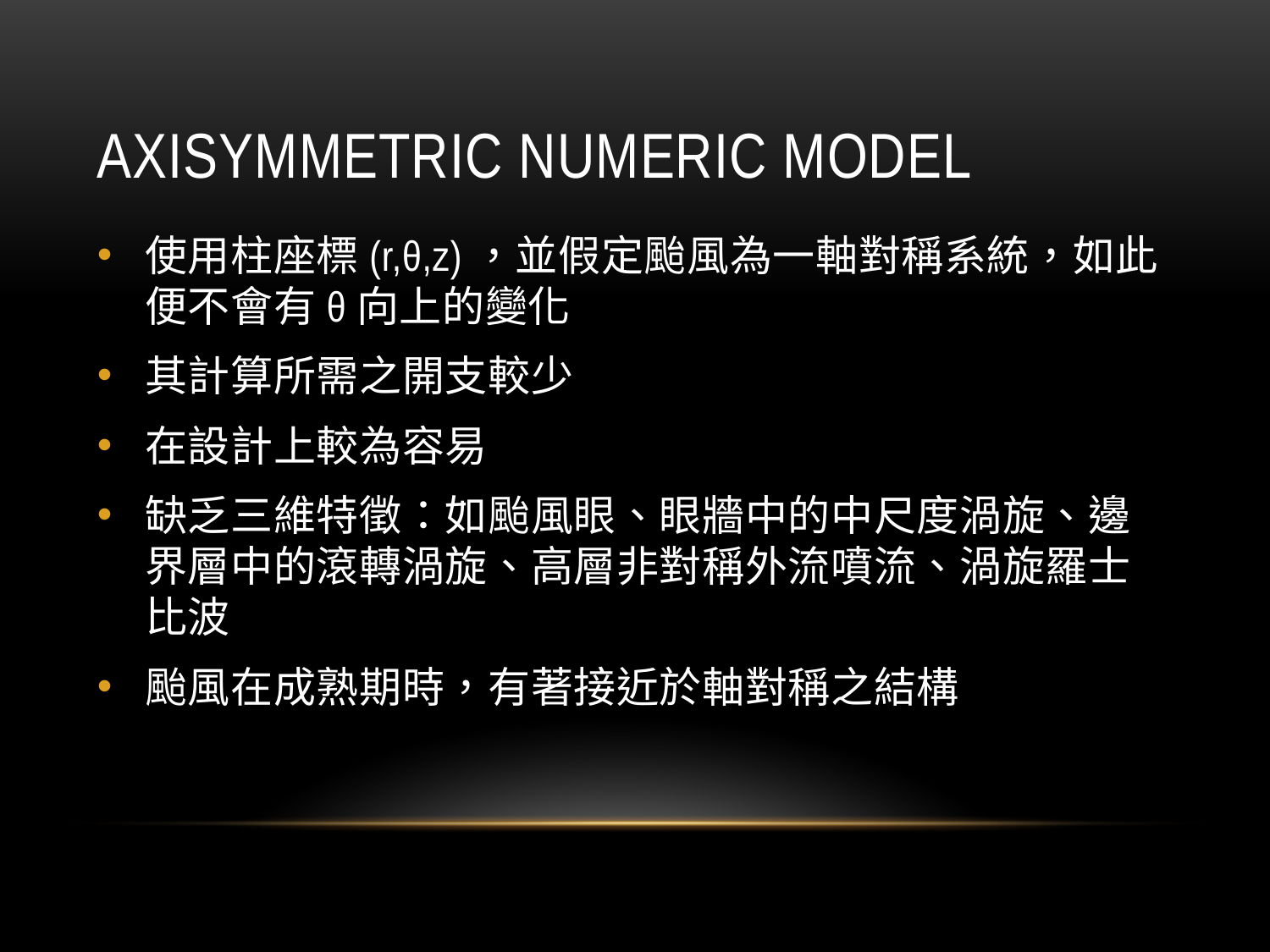

# Axisymmetric Numeric Model
使用柱座標(r,θ,z)，並假定颱風為一軸對稱系統，如此便不會有θ向上的變化
其計算所需之開支較少
在設計上較為容易
缺乏三維特徵：如颱風眼、眼牆中的中尺度渦旋、邊界層中的滾轉渦旋、高層非對稱外流噴流、渦旋羅士比波
颱風在成熟期時，有著接近於軸對稱之結構